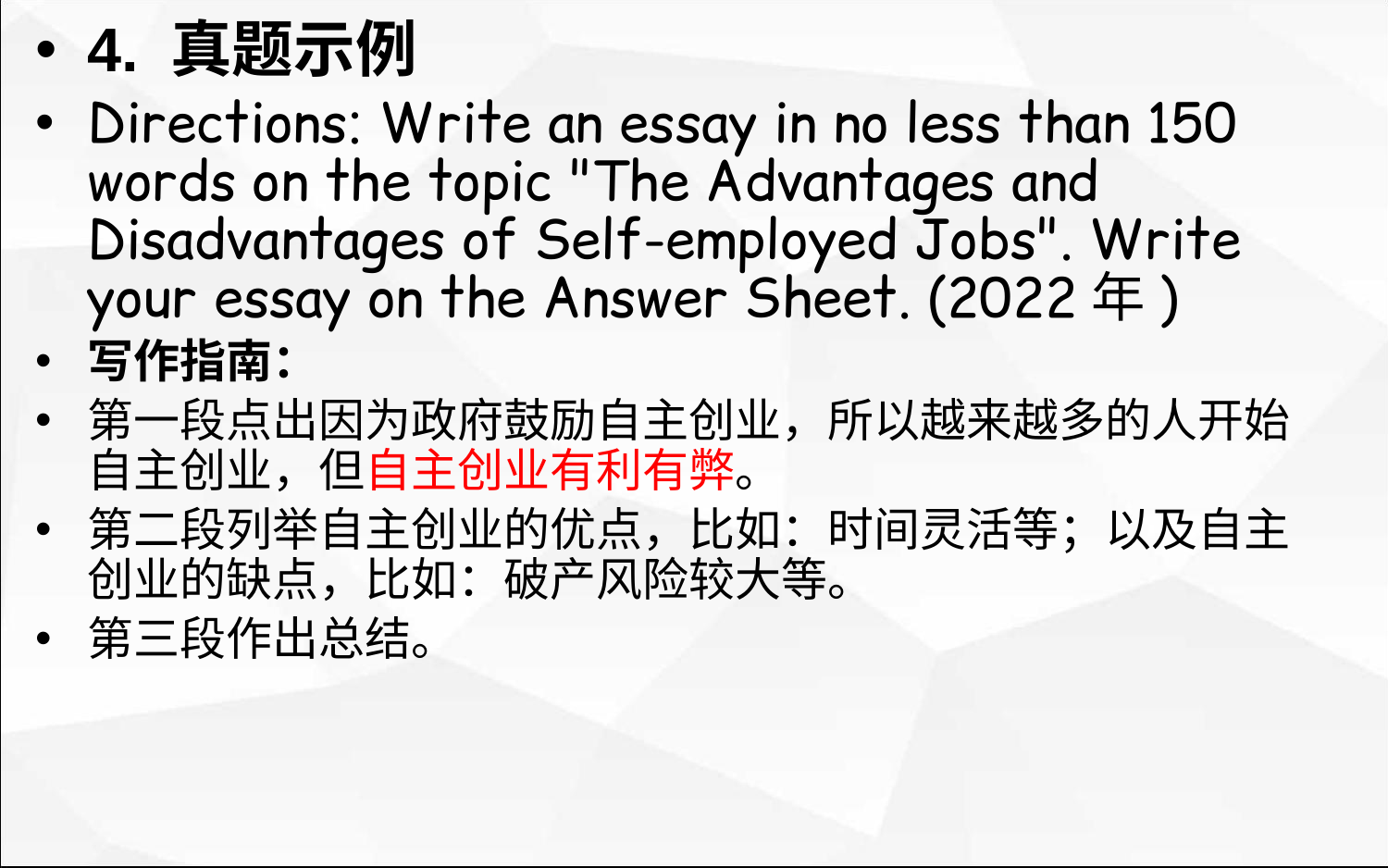

4. 真题示例
Directions: Write an essay in no less than 150 words on the topic "The Advantages and Disadvantages of Self-employed Jobs". Write your essay on the Answer Sheet. (2022年)
写作指南：
第一段点出因为政府鼓励自主创业，所以越来越多的人开始自主创业，但自主创业有利有弊。
第二段列举自主创业的优点，比如：时间灵活等；以及自主创业的缺点，比如：破产风险较大等。
第三段作出总结。